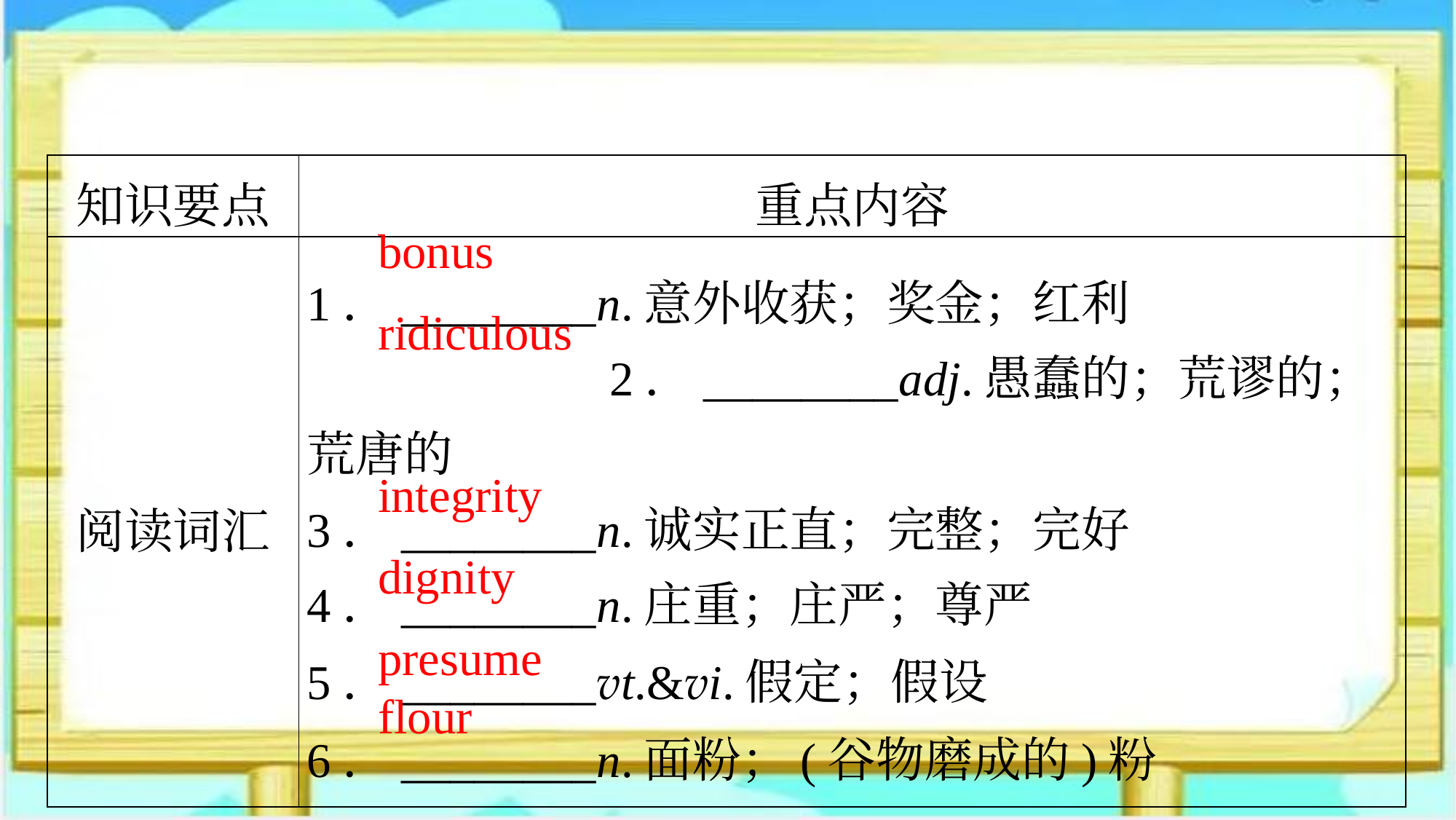

| 知识要点 | 重点内容 |
| --- | --- |
| 阅读词汇 | 1．\_\_\_\_\_\_\_\_n.意外收获；奖金；红利　　　　　　　　　　　2．\_\_\_\_\_\_\_\_adj.愚蠢的；荒谬的；荒唐的 3．\_\_\_\_\_\_\_\_n.诚实正直；完整；完好 4．\_\_\_\_\_\_\_\_n.庄重；庄严；尊严 5．\_\_\_\_\_\_\_\_vt.&vi.假定；假设 6．\_\_\_\_\_\_\_\_n.面粉；(谷物磨成的)粉 |
bonus
ridiculous
integrity
dignity
presume
flour